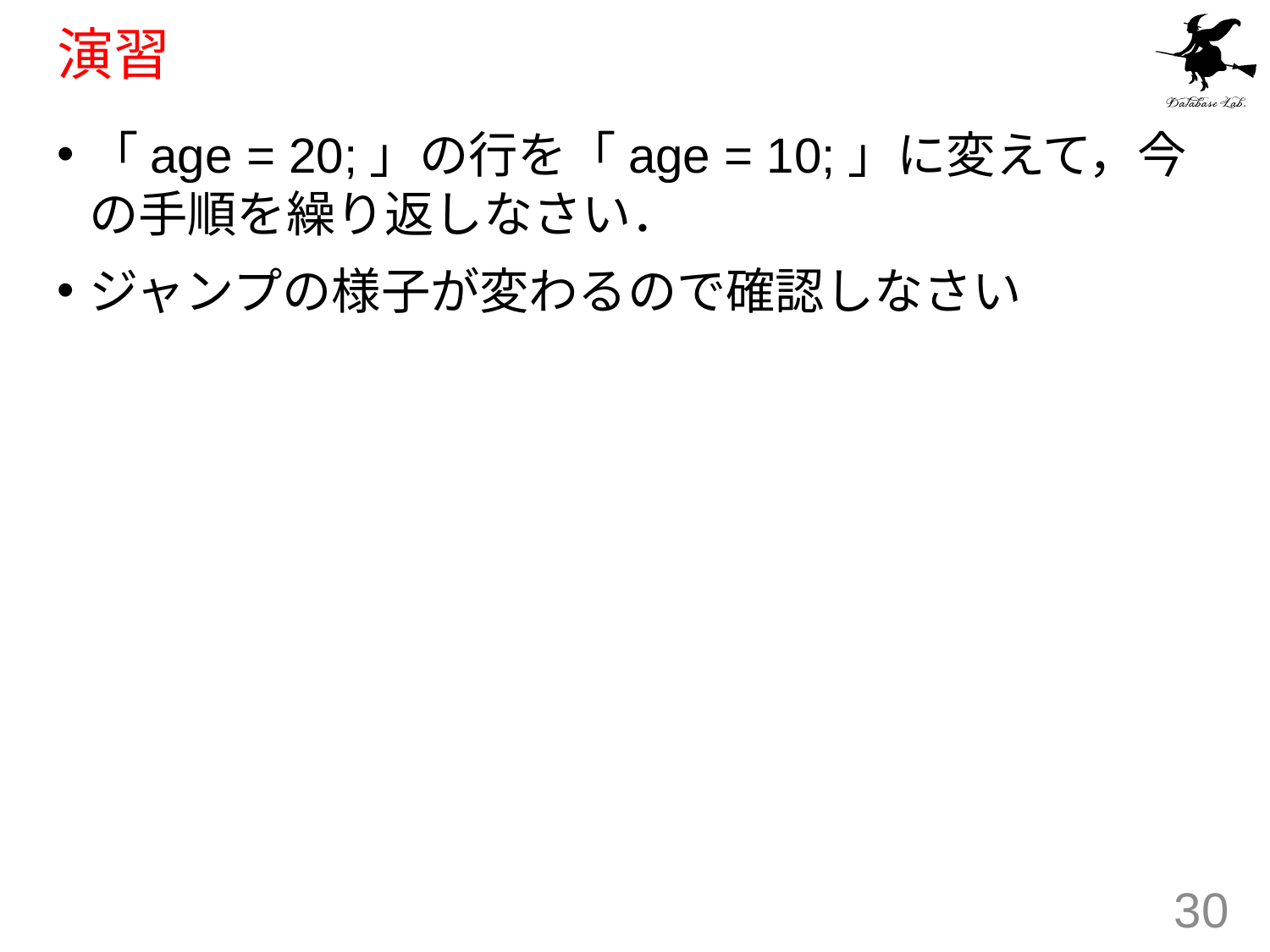

# 演習
「age = 20;」の行を「age = 10;」に変えて，今の手順を繰り返しなさい．
ジャンプの様子が変わるので確認しなさい

30